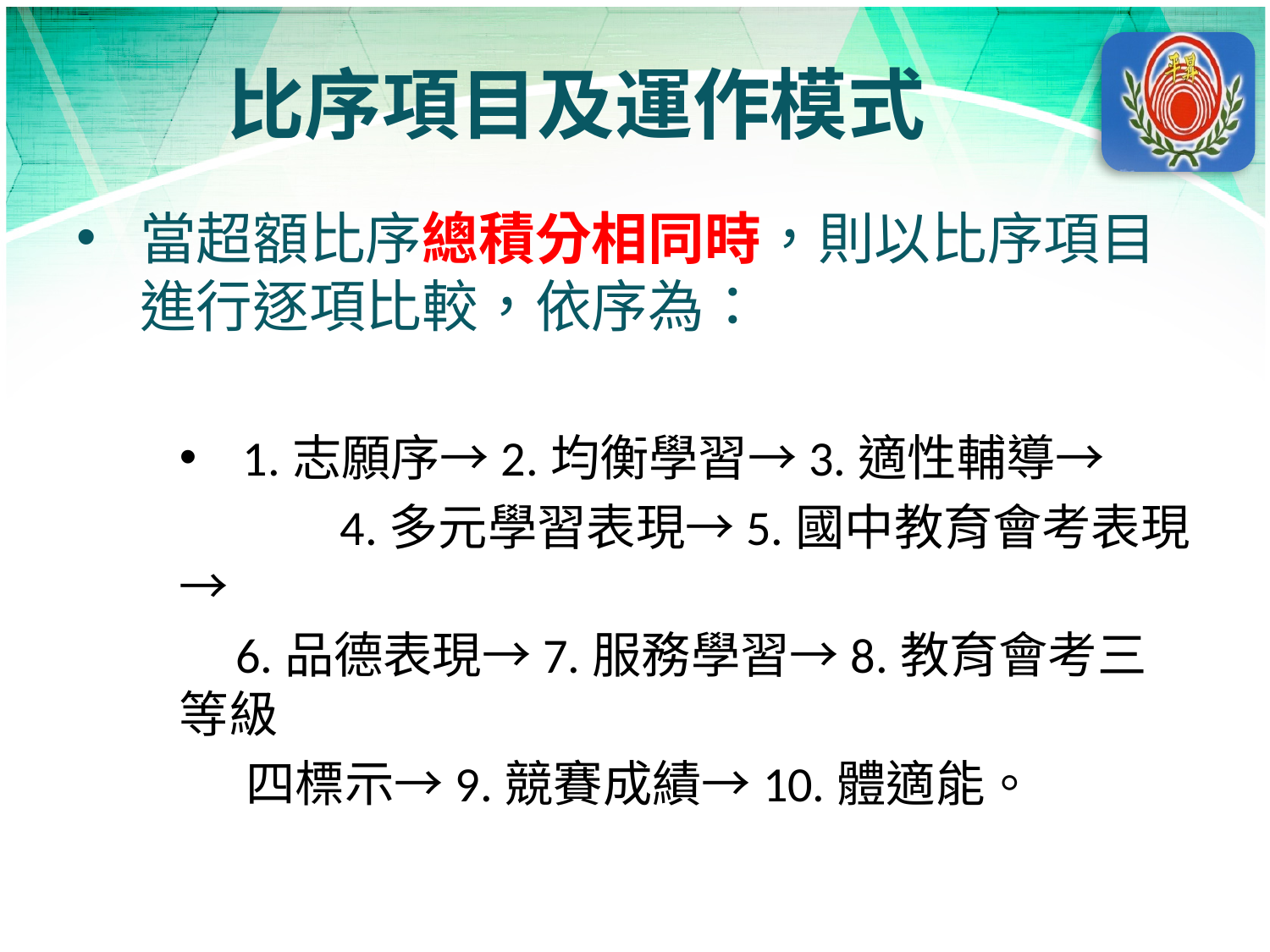

# 比序項目及運作模式
當超額比序總積分相同時，則以比序項目進行逐項比較，依序為：

1.志願序→2.均衡學習→3.適性輔導→
	   4.多元學習表現→5.國中教育會考表現→
     6.品德表現→7.服務學習→8.教育會考三等級
     四標示→9.競賽成績→10.體適能。